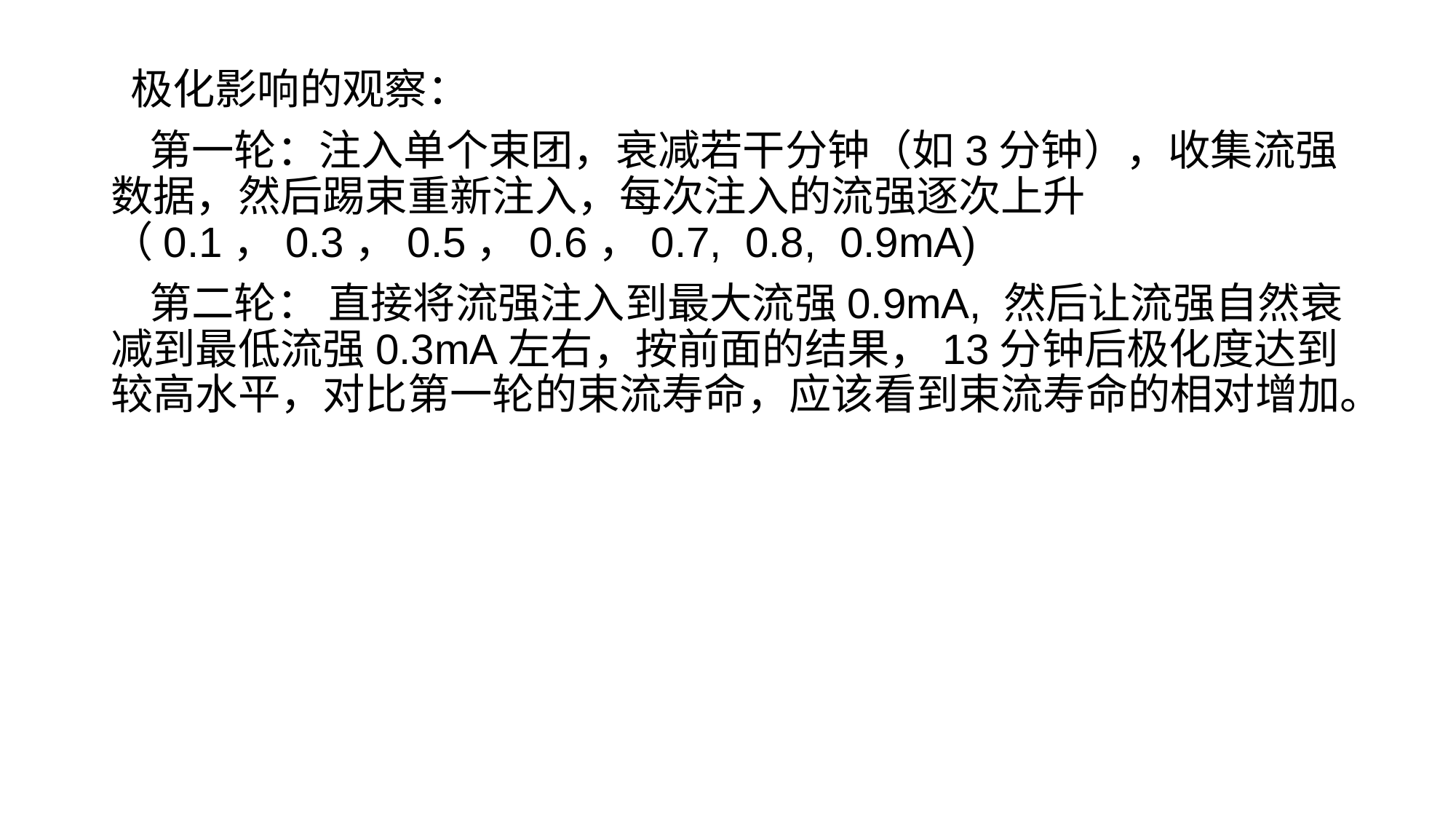

极化影响的观察：
   第一轮：注入单个束团，衰减若干分钟（如3分钟），收集流强数据，然后踢束重新注入，每次注入的流强逐次上升（0.1，0.3，0.5，0.6，0.7,  0.8,  0.9mA)
   第二轮： 直接将流强注入到最大流强0.9mA, 然后让流强自然衰减到最低流强0.3mA左右，按前面的结果，13分钟后极化度达到较高水平，对比第一轮的束流寿命，应该看到束流寿命的相对增加。